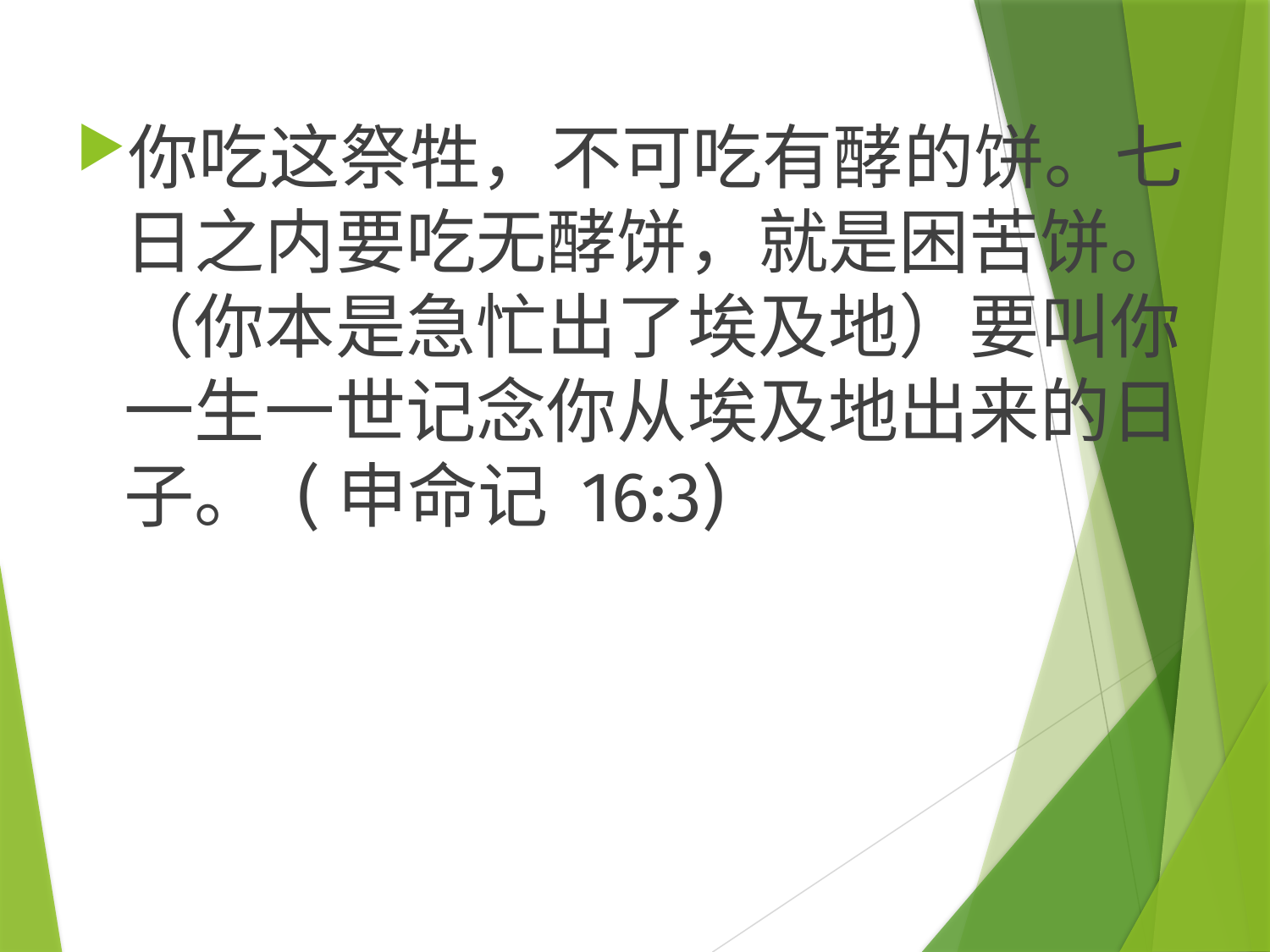

你吃这祭牲，不可吃有酵的饼。七日之内要吃无酵饼，就是困苦饼。（你本是急忙出了埃及地）要叫你一生一世记念你从埃及地出来的日子。 (申命记 16:3)